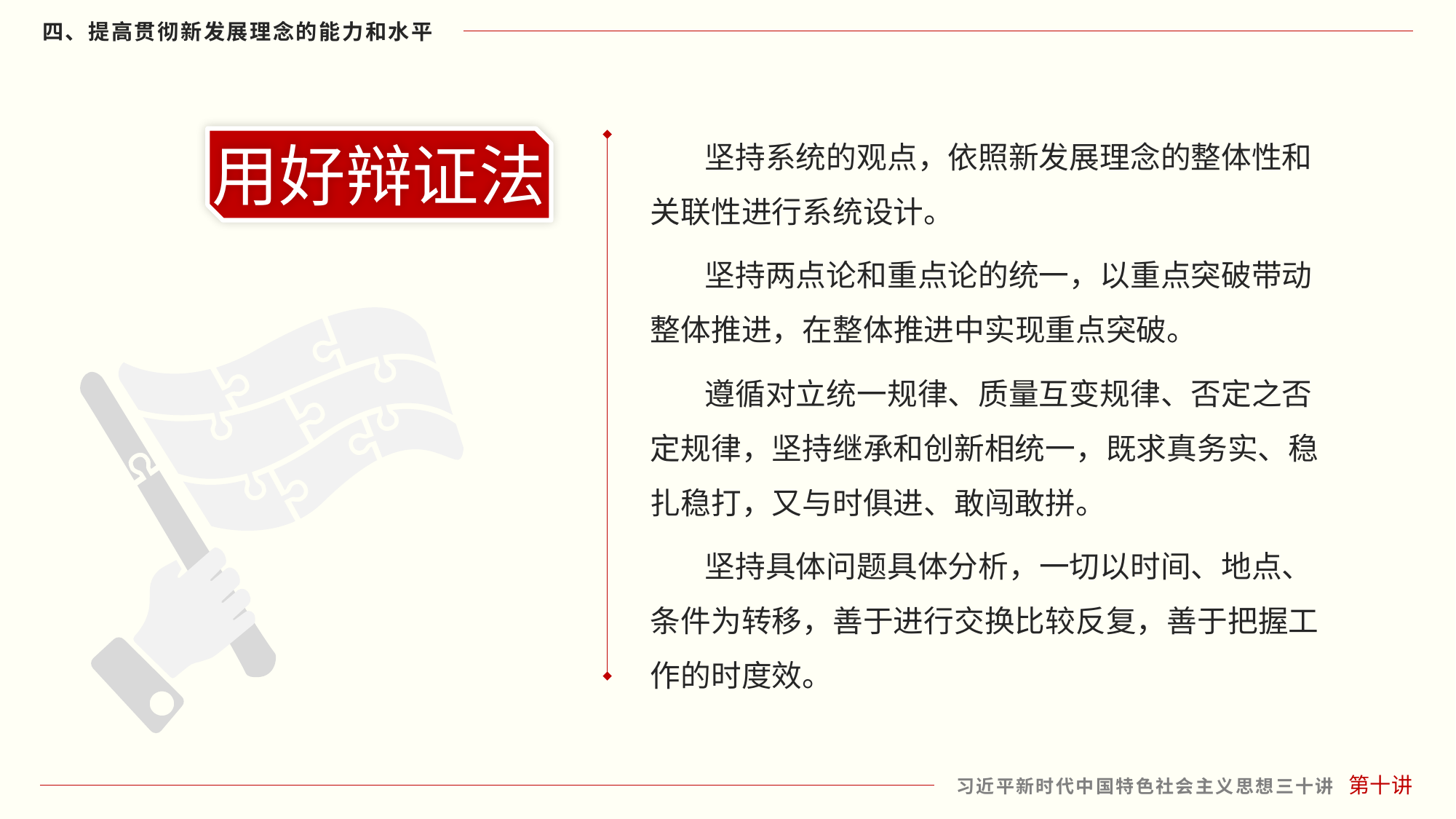

坚持系统的观点，依照新发展理念的整体性和关联性进行系统设计。
       坚持两点论和重点论的统一，以重点突破带动整体推进，在整体推进中实现重点突破。
       遵循对立统一规律、质量互变规律、否定之否定规律，坚持继承和创新相统一，既求真务实、稳扎稳打，又与时俱进、敢闯敢拼。
       坚持具体问题具体分析，一切以时间、地点、条件为转移，善于进行交换比较反复，善于把握工作的时度效。
用好辩证法